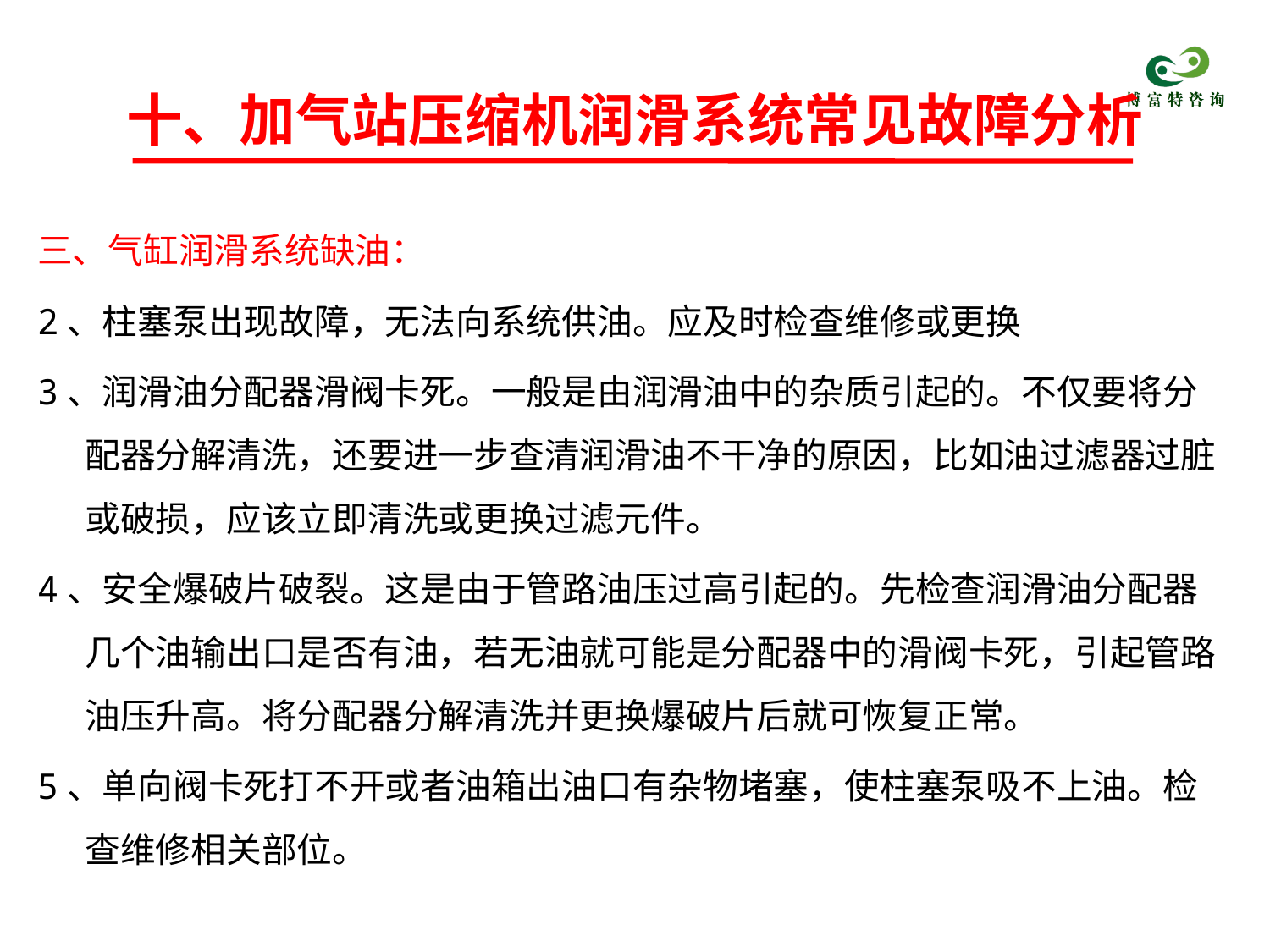

# 十、加气站压缩机润滑系统常见故障分析

三、气缸润滑系统缺油：
2、柱塞泵出现故障，无法向系统供油。应及时检查维修或更换
3、润滑油分配器滑阀卡死。一般是由润滑油中的杂质引起的。不仅要将分配器分解清洗，还要进一步查清润滑油不干净的原因，比如油过滤器过脏或破损，应该立即清洗或更换过滤元件。
4、安全爆破片破裂。这是由于管路油压过高引起的。先检查润滑油分配器几个油输出口是否有油，若无油就可能是分配器中的滑阀卡死，引起管路油压升高。将分配器分解清洗并更换爆破片后就可恢复正常。
5、单向阀卡死打不开或者油箱出油口有杂物堵塞，使柱塞泵吸不上油。检查维修相关部位。